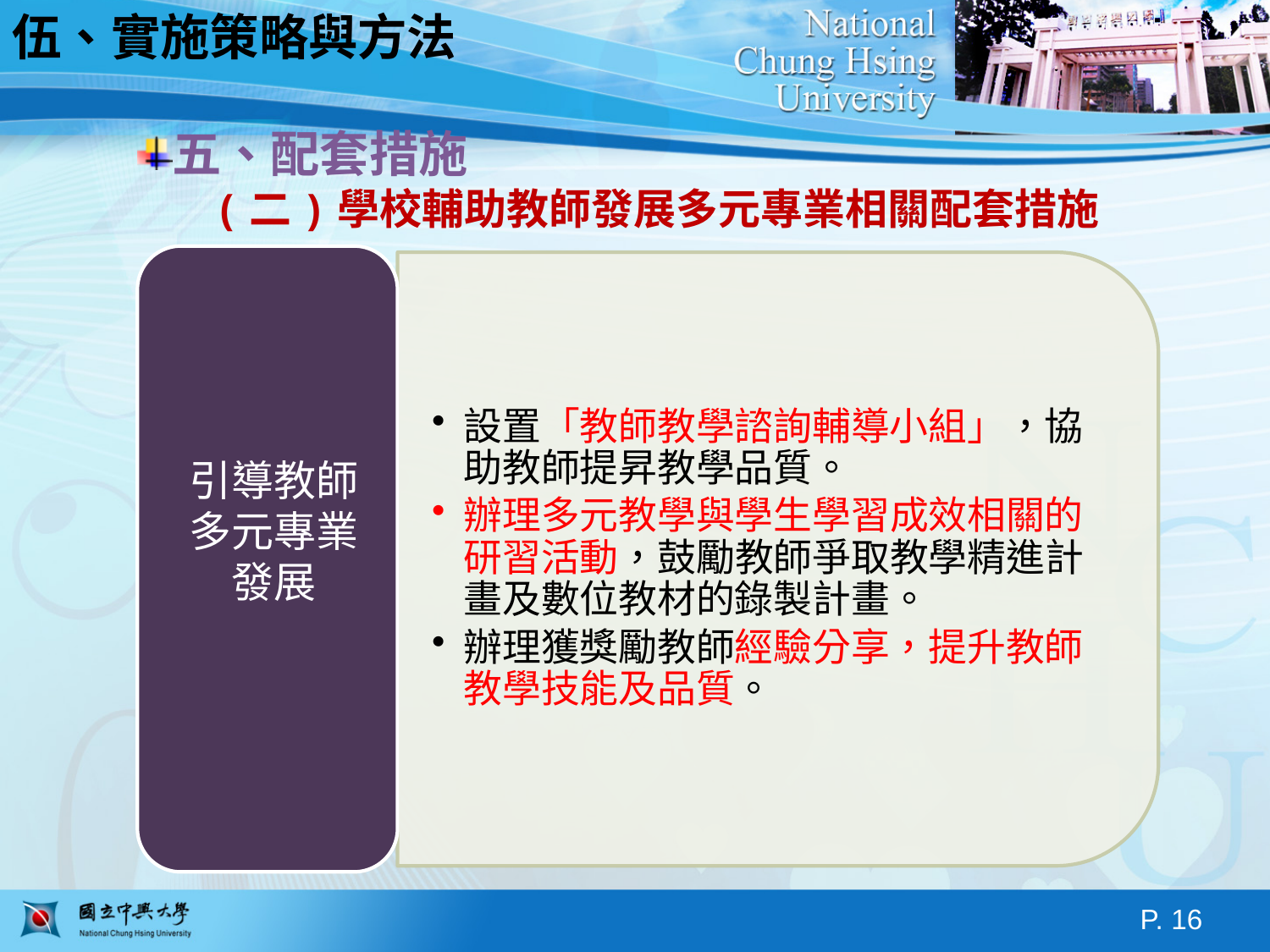

伍、實施策略與方法

五、配套措施
   (二)學校輔助教師發展多元專業相關配套措施
設置「教師教學諮詢輔導小組」，協助教師提昇教學品質。
辦理多元教學與學生學習成效相關的研習活動，鼓勵教師爭取教學精進計畫及數位教材的錄製計畫。
辦理獲獎勵教師經驗分享，提升教師教學技能及品質。
引導教師多元專業發展